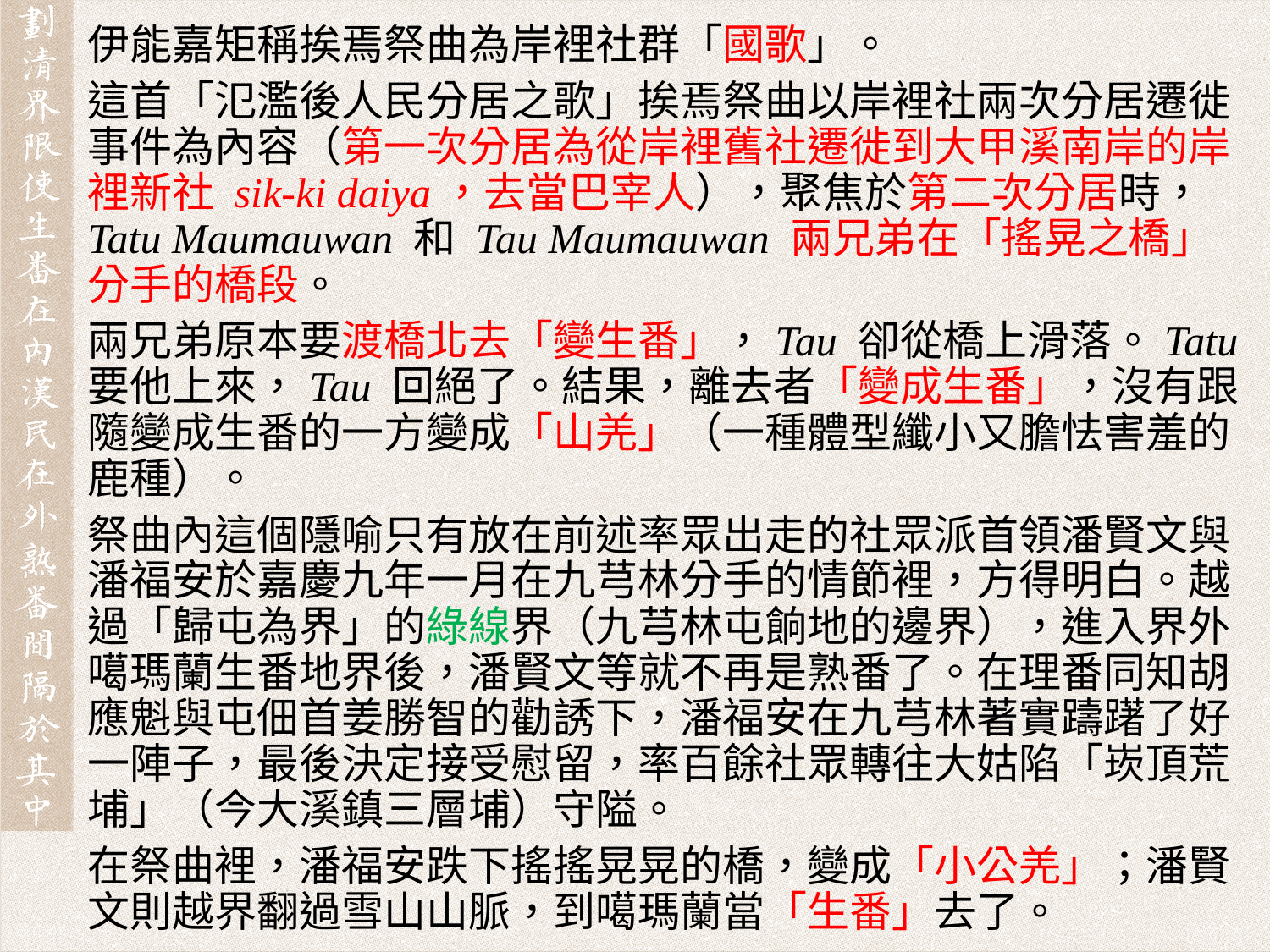

伊能嘉矩稱挨焉祭曲為岸裡社群「國歌」。
這首「氾濫後人民分居之歌」挨焉祭曲以岸裡社兩次分居遷徙事件為內容（第一次分居為從岸裡舊社遷徙到大甲溪南岸的岸裡新社 sik-ki daiya，去當巴宰人），聚焦於第二次分居時， Tatu Maumauwan 和 Tau Maumauwan 兩兄弟在「搖晃之橋」分手的橋段。
兩兄弟原本要渡橋北去「變生番」，Tau 卻從橋上滑落。Tatu 要他上來，Tau 回絕了。結果，離去者「變成生番」，沒有跟隨變成生番的一方變成「山羌」（一種體型纖小又膽怯害羞的鹿種）。
祭曲內這個隱喻只有放在前述率眾出走的社眾派首領潘賢文與潘福安於嘉慶九年一月在九芎林分手的情節裡，方得明白。越過「歸屯為界」的綠線界（九芎林屯餉地的邊界），進入界外噶瑪蘭生番地界後，潘賢文等就不再是熟番了。在理番同知胡應魁與屯佃首姜勝智的勸誘下，潘福安在九芎林著實躊躇了好一陣子，最後決定接受慰留，率百餘社眾轉往大姑陷「崁頂荒埔」（今大溪鎮三層埔）守隘。
在祭曲裡，潘福安跌下搖搖晃晃的橋，變成「小公羌」；潘賢文則越界翻過雪山山脈，到噶瑪蘭當「生番」去了。